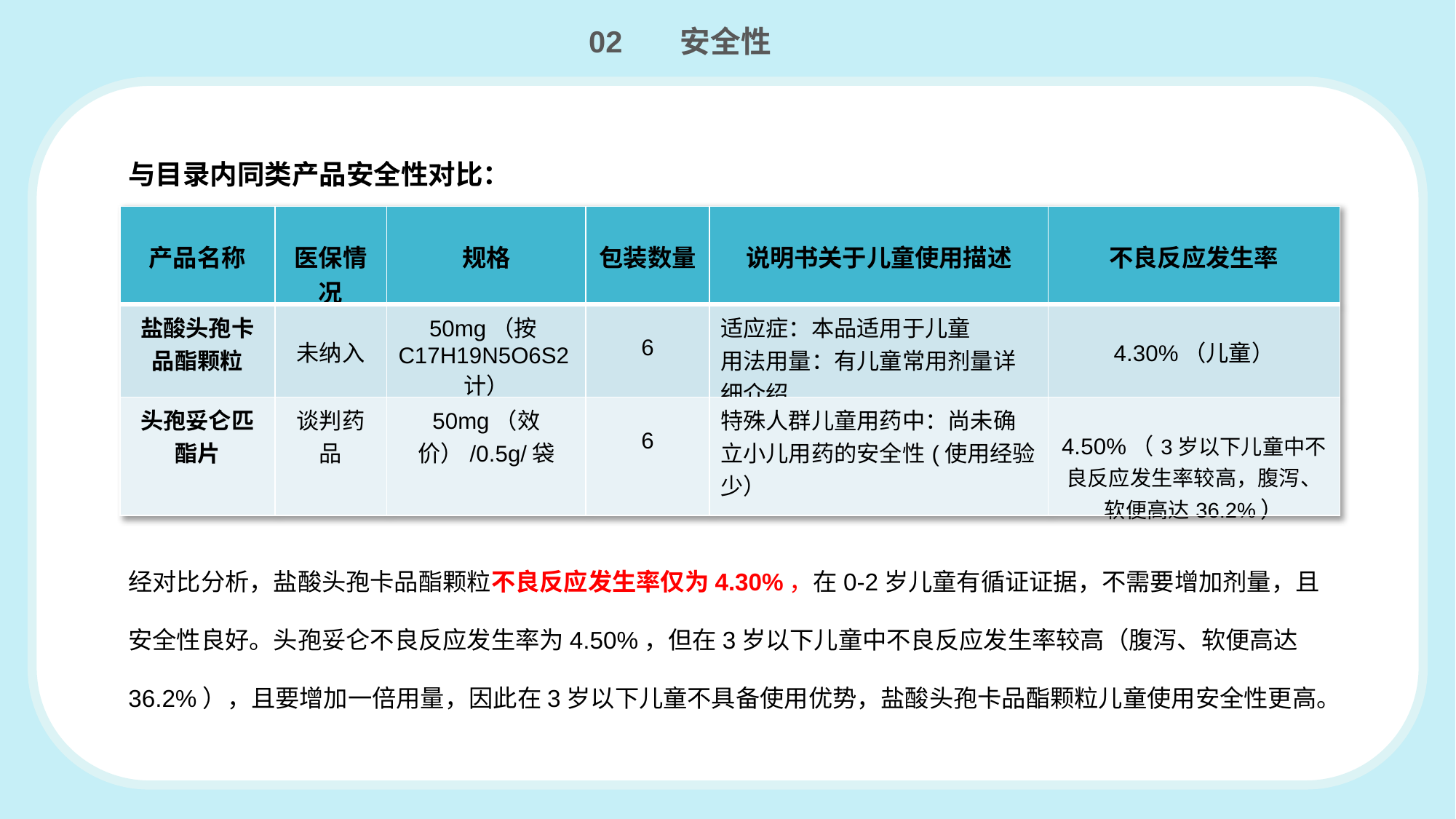

02      安全性

与目录内同类产品安全性对比：
| 产品名称 | 医保情况 | 规格 | 包装数量 | 说明书关于儿童使用描述 | 不良反应发生率 |
| --- | --- | --- | --- | --- | --- |
| 盐酸头孢卡品酯颗粒 | 未纳入 | 50mg（按C17H19N5O6S2计） | 6 | 适应症：本品适用于儿童 用法用量：有儿童常用剂量详细介绍 | 4.30%（儿童） |
| 头孢妥仑匹酯片 | 谈判药品 | 50mg（效价）/0.5g/袋 | 6 | 特殊人群儿童用药中：尚未确立小儿用药的安全性(使用经验少） | 4.50%（3岁以下儿童中不良反应发生率较高，腹泻、软便高达36.2%） |
经对比分析，盐酸头孢卡品酯颗粒不良反应发生率仅为4.30%，在0-2岁儿童有循证证据，不需要增加剂量，且安全性良好。头孢妥仑不良反应发生率为4.50%，但在3岁以下儿童中不良反应发生率较高（腹泻、软便高达36.2%），且要增加一倍用量，因此在3岁以下儿童不具备使用优势，盐酸头孢卡品酯颗粒儿童使用安全性更高。